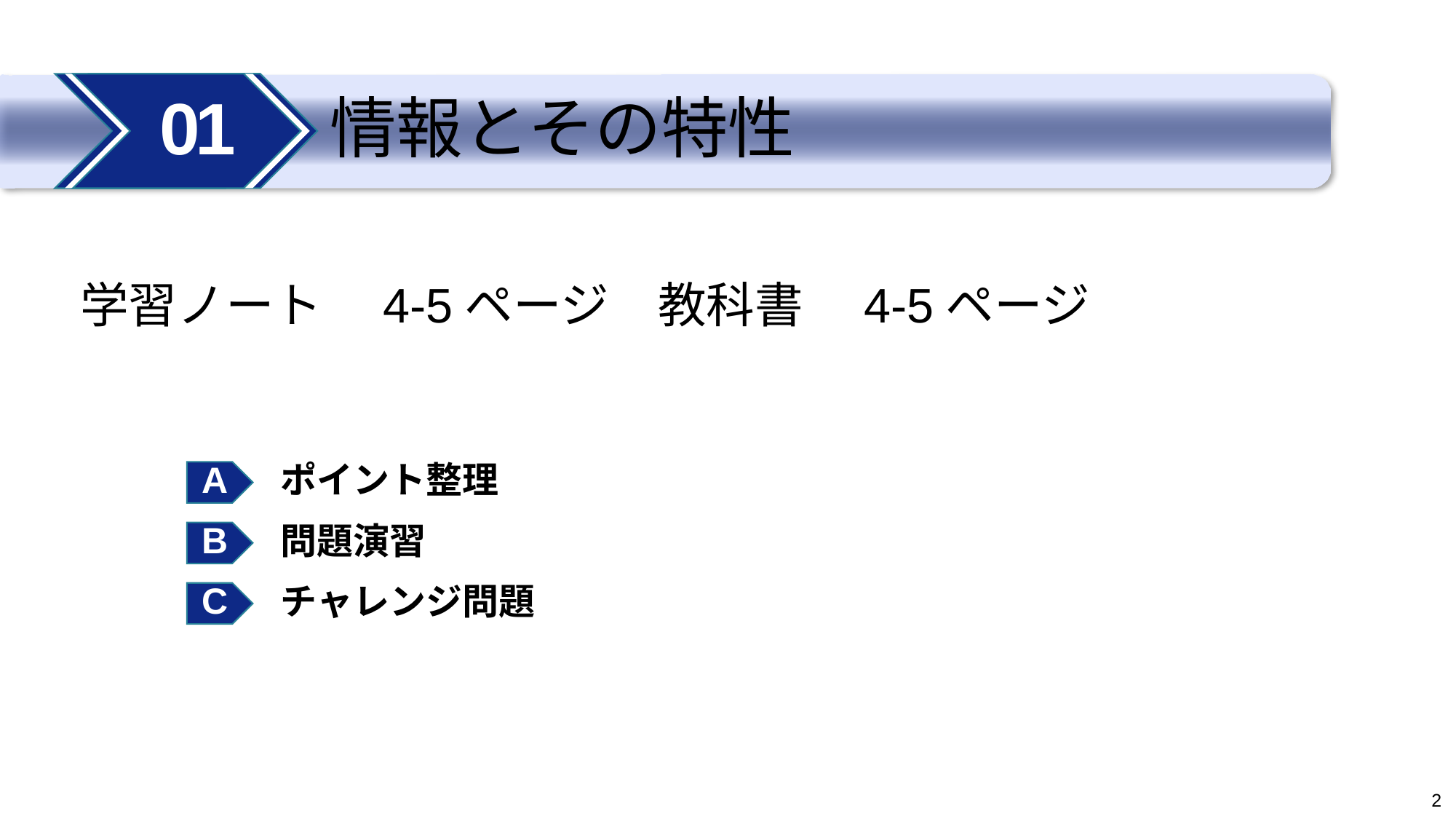

01
# 情報とその特性
学習ノート　4-5ページ　教科書　4-5ページ
ポイント整理
問題演習
チャレンジ問題
2